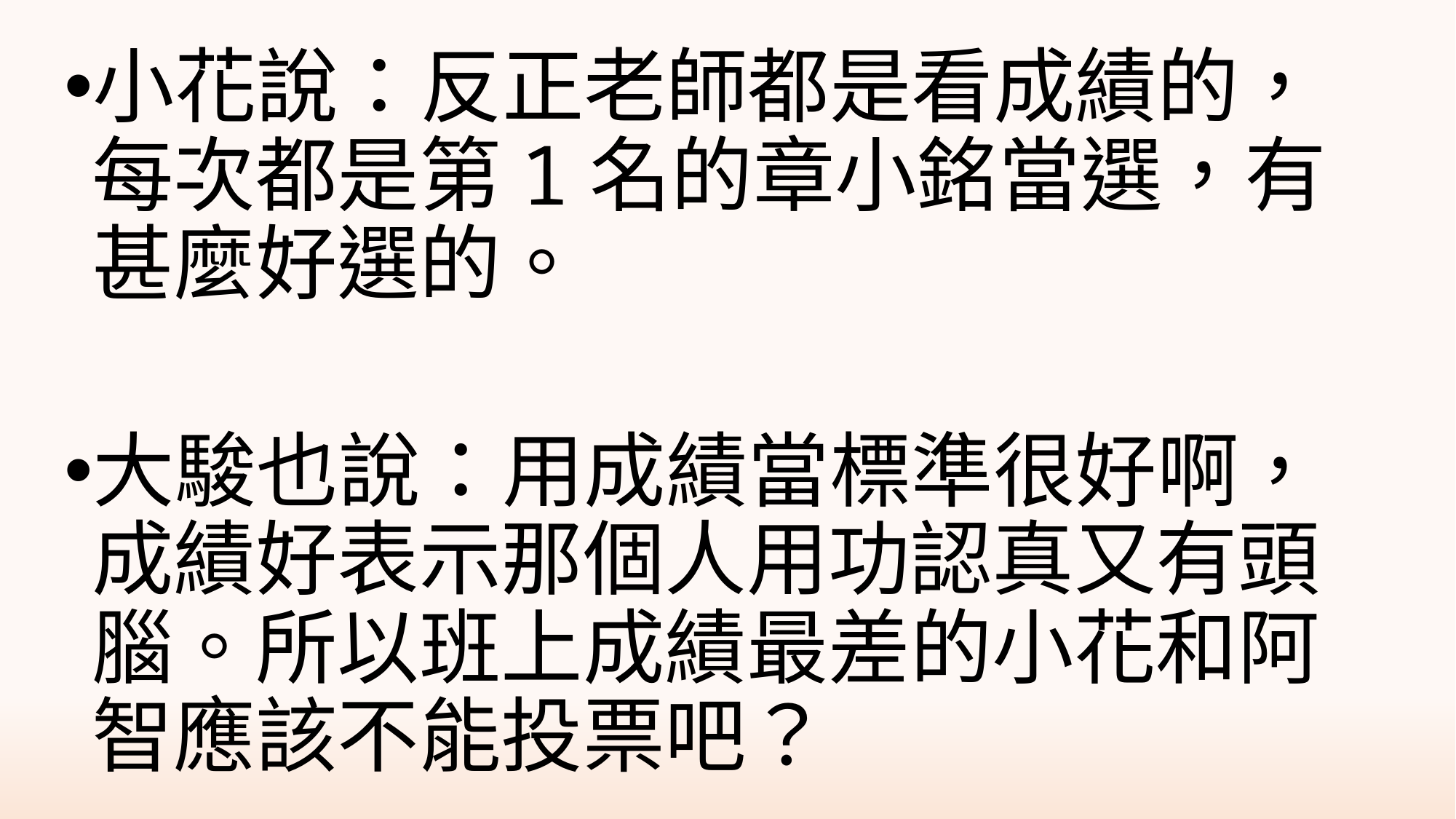

小花說：反正老師都是看成績的，每次都是第1名的章小銘當選，有甚麼好選的。

大駿也說：用成績當標準很好啊，成績好表示那個人用功認真又有頭腦。所以班上成績最差的小花和阿智應該不能投票吧？